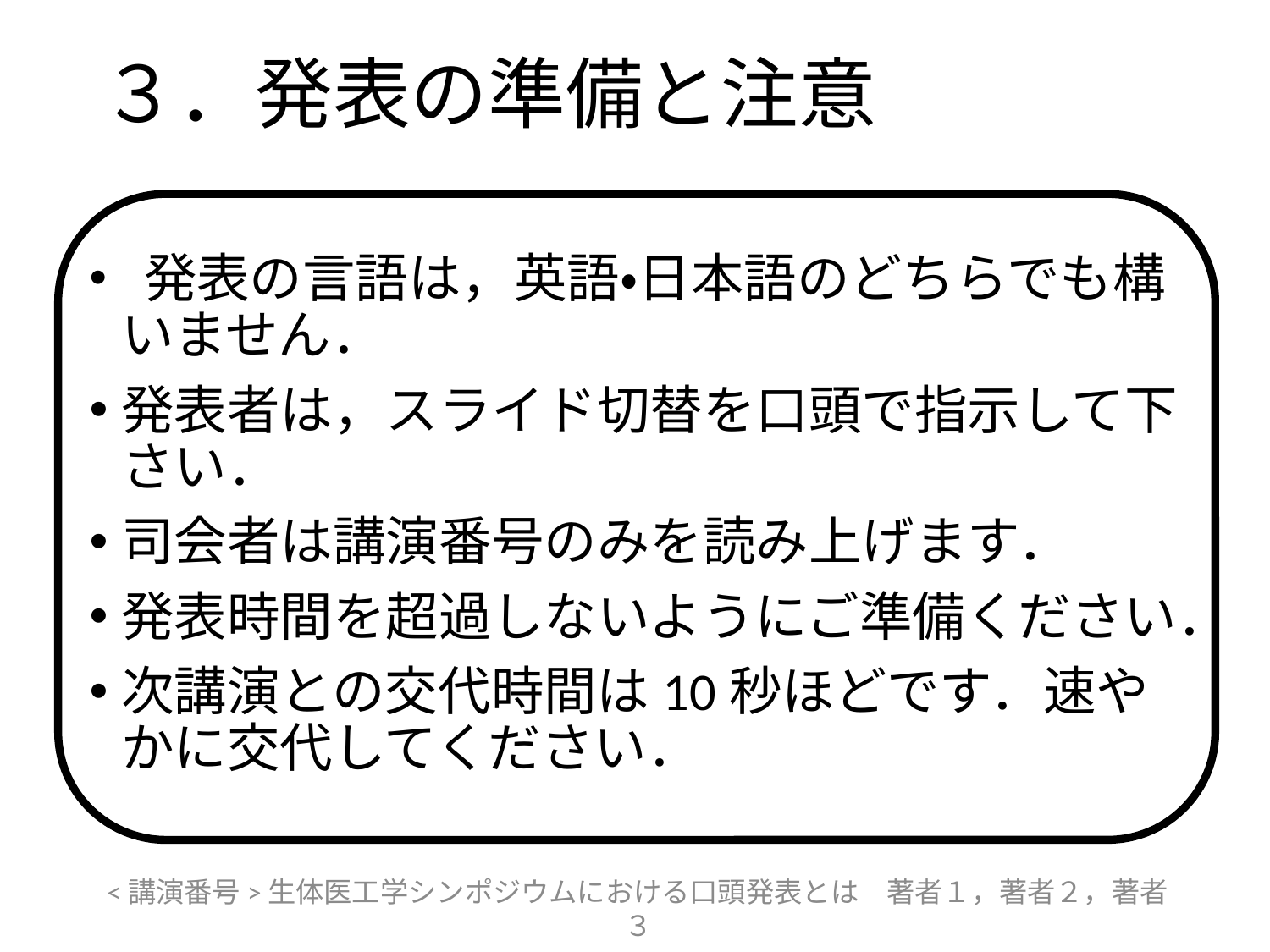

# ３．発表の準備と注意

 発表の言語は，英語・日本語のどちらでも構いません．
発表者は，スライド切替を口頭で指示して下さい．
司会者は講演番号のみを読み上げます．
発表時間を超過しないようにご準備ください．
次講演との交代時間は10秒ほどです．速やかに交代してください．
<講演番号>生体医工学シンポジウムにおける口頭発表とは　著者１，著者２，著者３